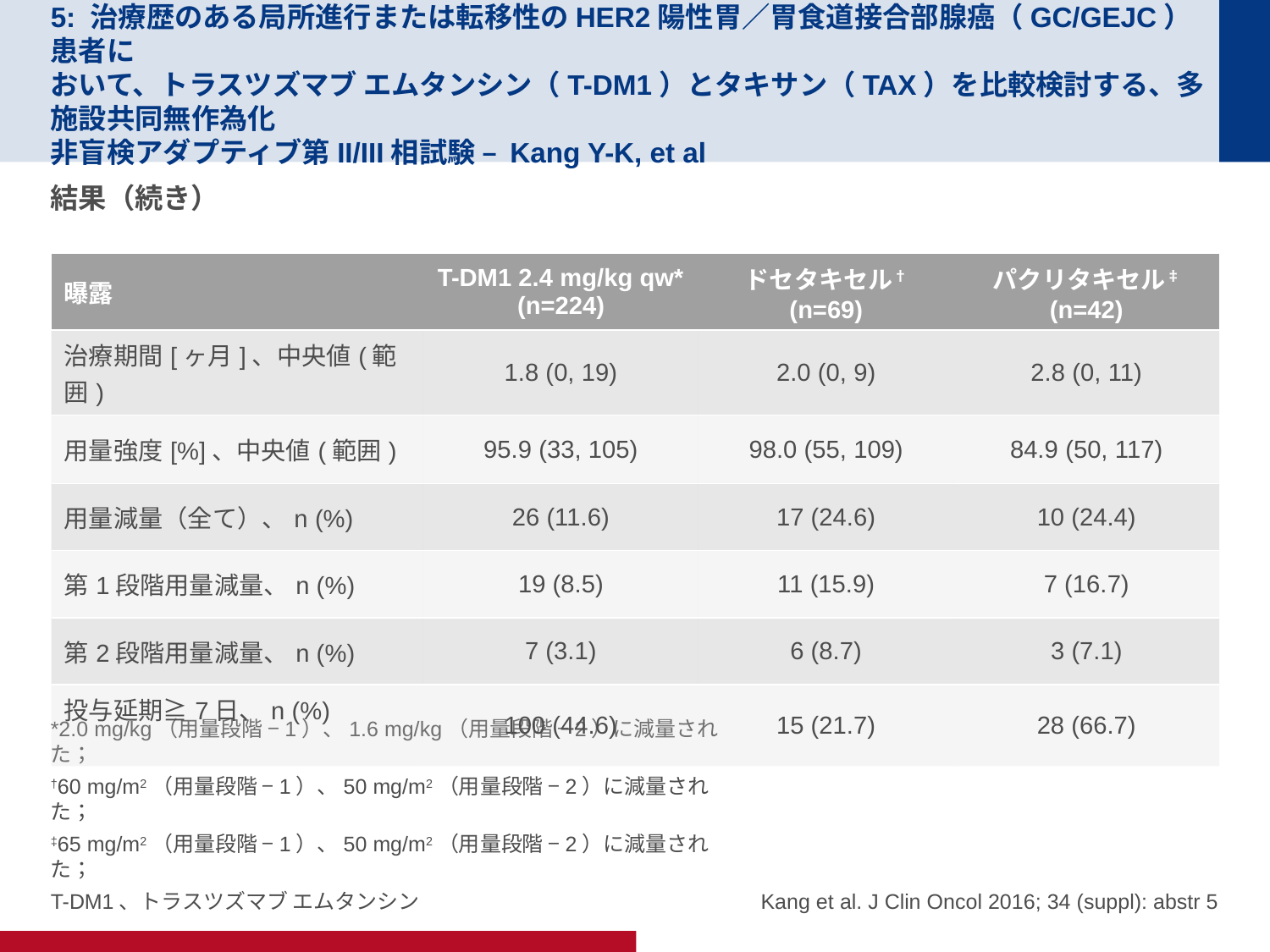

# 5: 治療歴のある局所進行または転移性のHER2陽性胃／胃食道接合部腺癌（GC/GEJC）患者に おいて、トラスツズマブ エムタンシン（T-DM1）とタキサン（TAX）を比較検討する、多施設共同無作為化 非盲検アダプティブ第II/III相試験 – Kang Y-K, et al
結果（続き）

| 曝露 | T-DM1 2.4 mg/kg qw\* (n=224) | ドセタキセル† (n=69) | パクリタキセル‡ (n=42) |
| --- | --- | --- | --- |
| 治療期間[ヶ月]、中央値(範囲) | 1.8 (0, 19) | 2.0 (0, 9) | 2.8 (0, 11) |
| 用量強度[%]、中央値(範囲) | 95.9 (33, 105) | 98.0 (55, 109) | 84.9 (50, 117) |
| 用量減量（全て）、n (%) | 26 (11.6) | 17 (24.6) | 10 (24.4) |
| 第1段階用量減量、n (%) | 19 (8.5) | 11 (15.9) | 7 (16.7) |
| 第2段階用量減量、n (%) | 7 (3.1) | 6 (8.7) | 3 (7.1) |
| 投与延期≧7日、n (%) | 100 (44.6) | 15 (21.7) | 28 (66.7) |
*2.0 mg/kg（用量段階 −1）、1.6 mg/kg（用量段階 −2）に減量された；
†60 mg/m2（用量段階 −1）、50 mg/m2（用量段階 −2）に減量された；
‡65 mg/m2（用量段階 −1）、50 mg/m2（用量段階 −2）に減量された；
T-DM1、トラスツズマブ エムタンシン
Kang et al. J Clin Oncol 2016; 34 (suppl): abstr 5